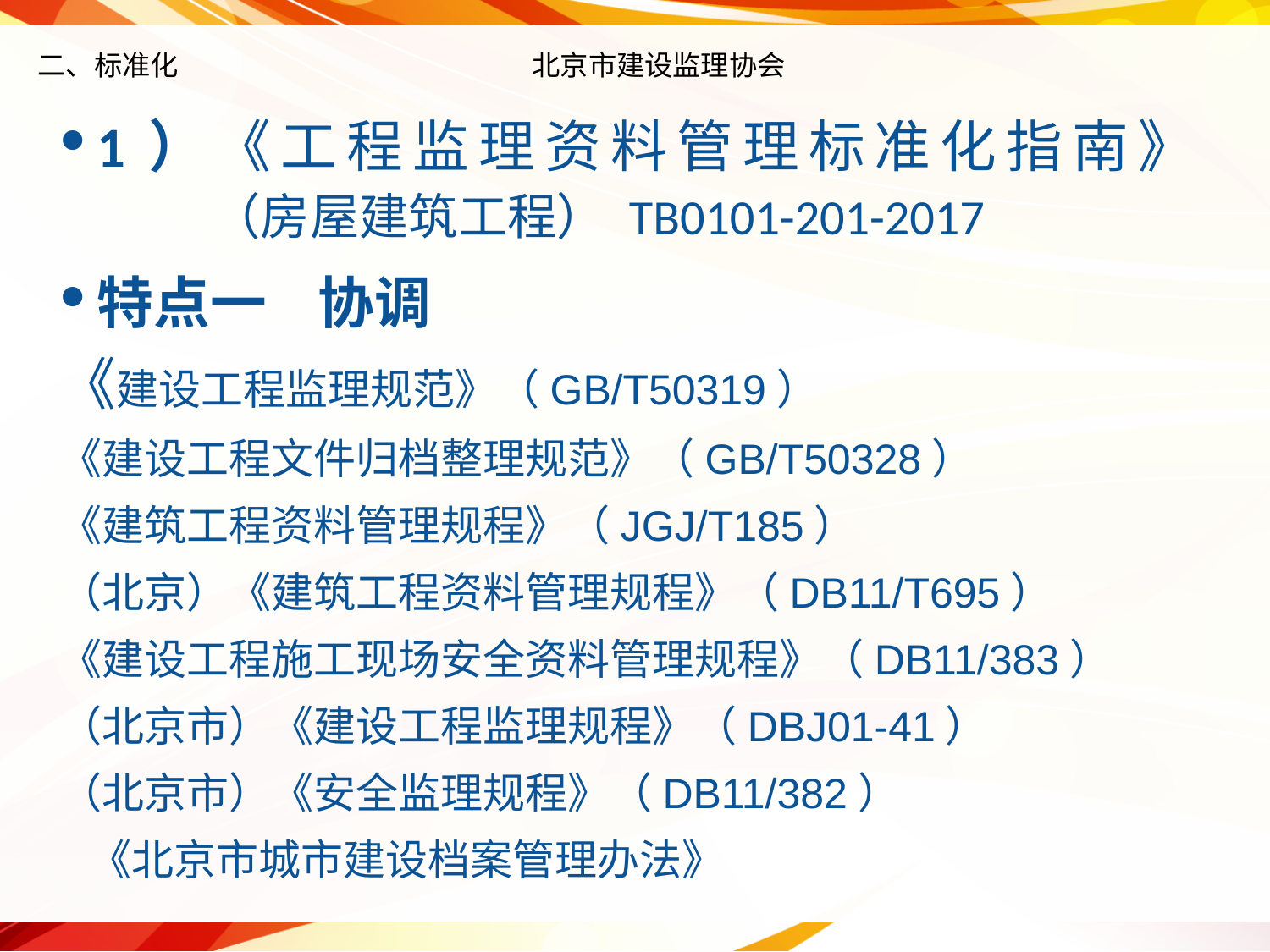

# 二、标准化                                                        北京市建设监理协会
1）《工程监理资料管理标准化指南》
         （房屋建筑工程） TB0101-201-2017
特点一    协调
《建设工程监理规范》（GB/T50319）
《建设工程文件归档整理规范》（GB/T50328）
《建筑工程资料管理规程》（JGJ/T185）
（北京）《建筑工程资料管理规程》（DB11/T695）
《建设工程施工现场安全资料管理规程》（DB11/383）
（北京市）《建设工程监理规程》（DBJ01-41）
（北京市）《安全监理规程》（DB11/382）
  《北京市城市建设档案管理办法》